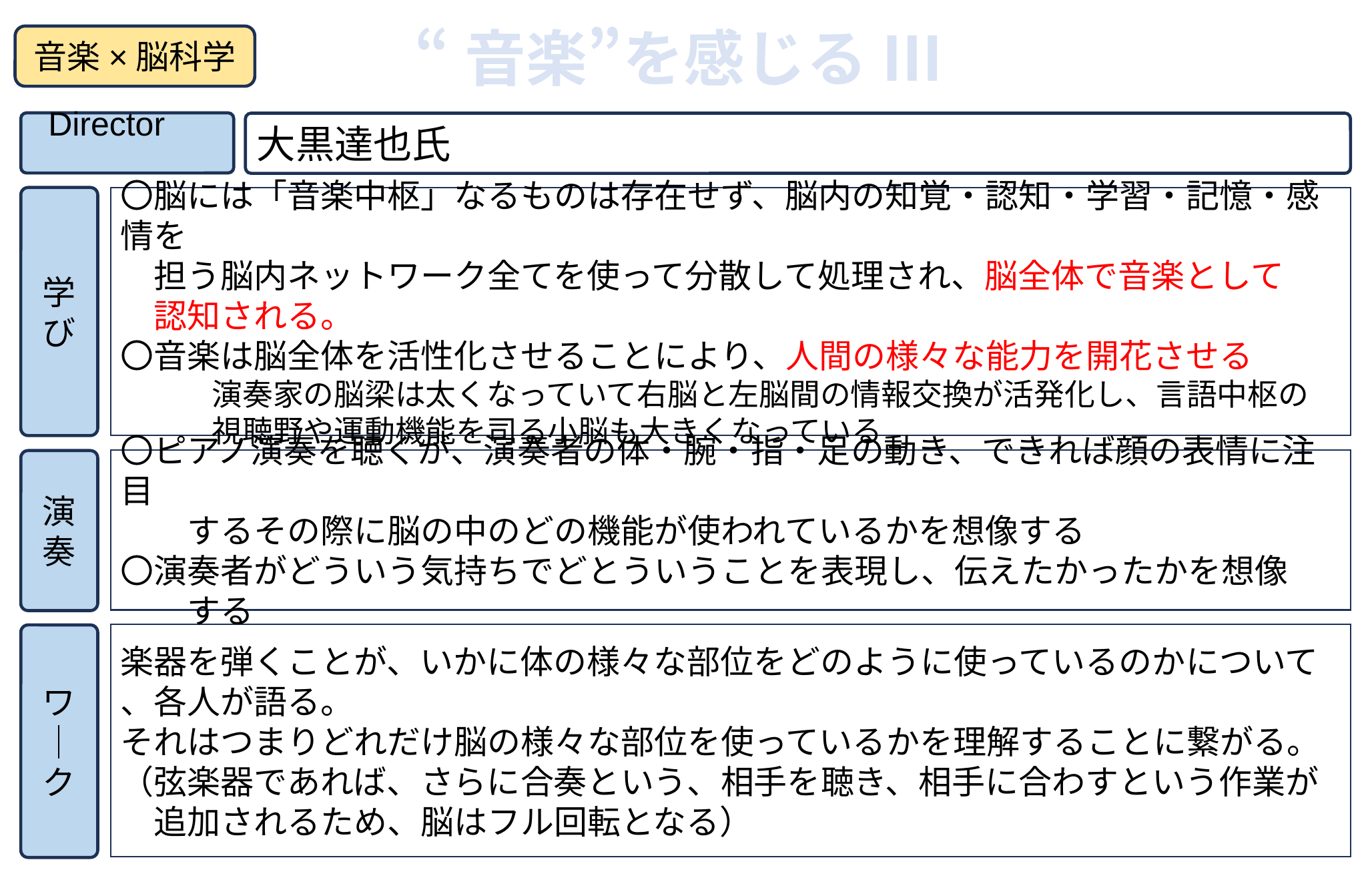

“音楽”を感じる Ⅲ
音楽×脳科学
Director
大黒達也氏
学び
〇脳には「音楽中枢」なるものは存在せず、脳内の知覚・認知・学習・記憶・感情を
　担う脳内ネットワーク全てを使って分散して処理され、脳全体で音楽として
　認知される。
〇音楽は脳全体を活性化させることにより、人間の様々な能力を開花させる
　　　演奏家の脳梁は太くなっていて右脳と左脳間の情報交換が活発化し、言語中枢の
　　　視聴野や運動機能を司る小脳も大きくなっている_
〇ピアノ演奏を聴くが、演奏者の体・腕・指・足の動き、できれば顔の表情に注目
　　するその際に脳の中のどの機能が使われているかを想像する
〇演奏者がどういう気持ちでどとういうことを表現し、伝えたかったかを想像
　　する
演奏
楽器を弾くことが、いかに体の様々な部位をどのように使っているのかについて
、各人が語る。
それはつまりどれだけ脳の様々な部位を使っているかを理解することに繋がる。
（弦楽器であれば、さらに合奏という、相手を聴き、相手に合わすという作業が
　追加されるため、脳はフル回転となる）
ワ│ク